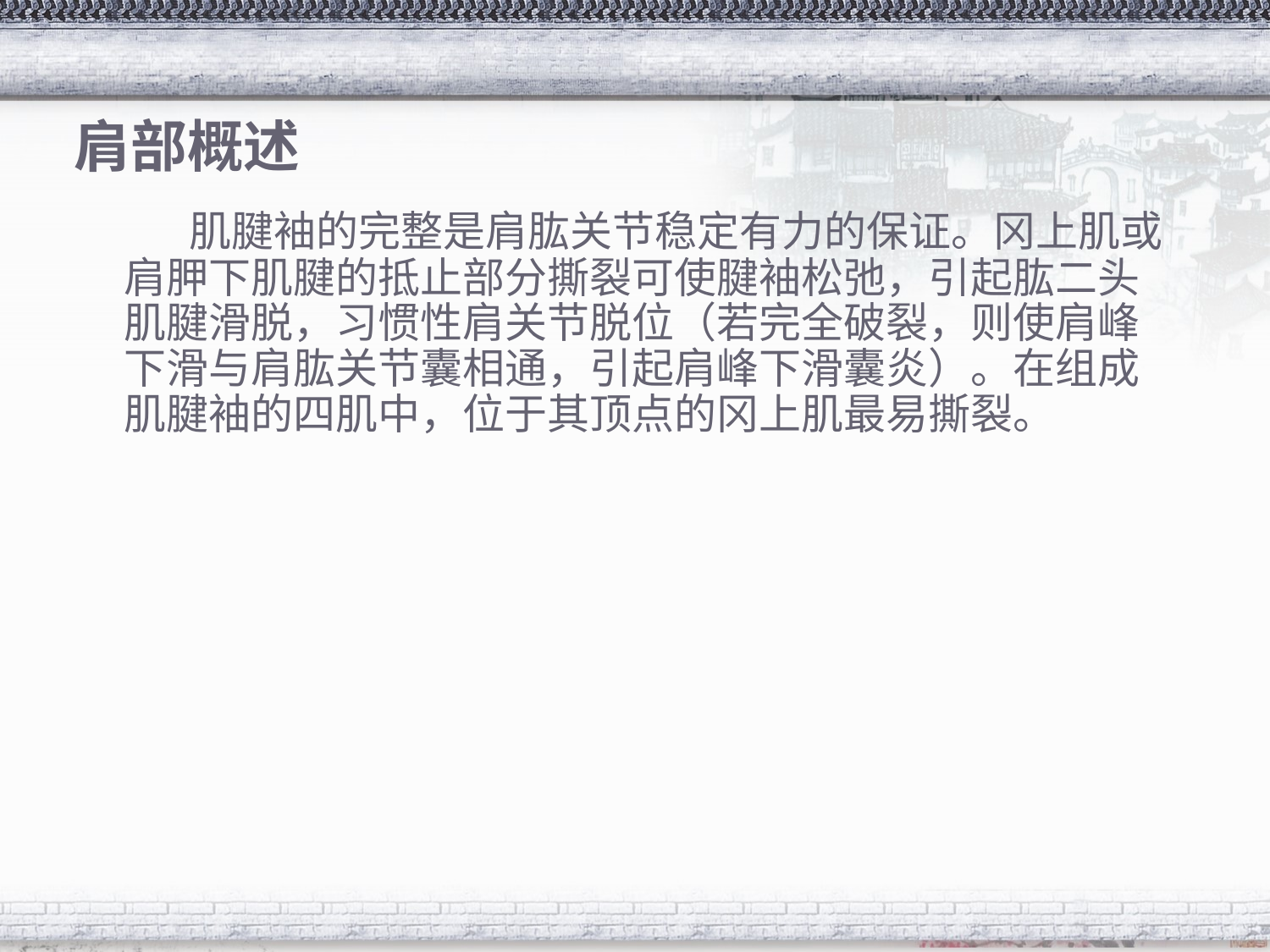

# 肩部概述
           肌腱袖的完整是肩肱关节稳定有力的保证。冈上肌或肩胛下肌腱的抵止部分撕裂可使腱袖松弛，引起肱二头肌腱滑脱，习惯性肩关节脱位（若完全破裂，则使肩峰下滑与肩肱关节囊相通，引起肩峰下滑囊炎）。在组成肌腱袖的四肌中，位于其顶点的冈上肌最易撕裂。